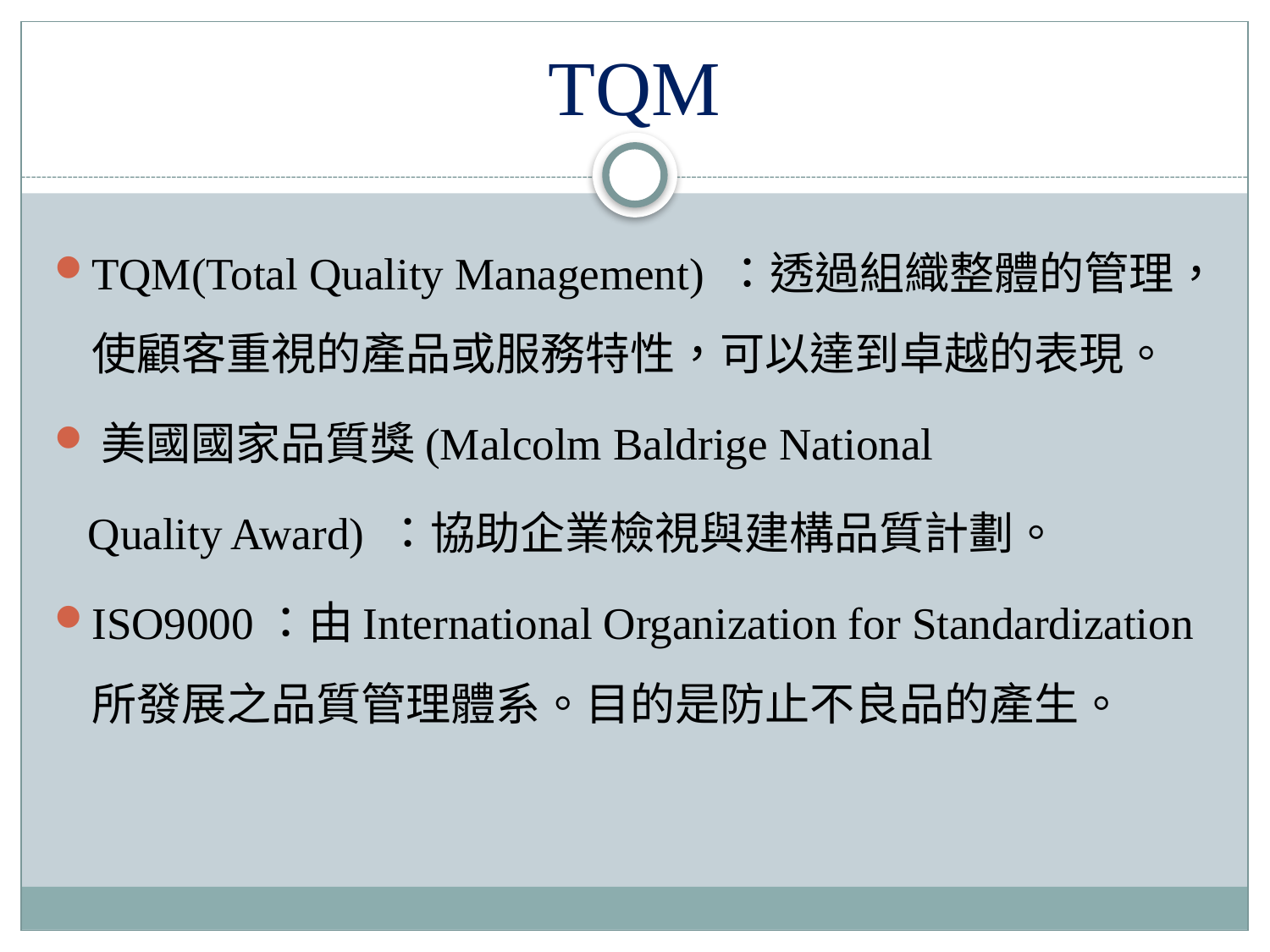

# TQM
TQM(Total Quality Management) ：透過組織整體的管理，使顧客重視的產品或服務特性，可以達到卓越的表現。
美國國家品質獎(Malcolm Baldrige National
   Quality Award) ：協助企業檢視與建構品質計劃。
ISO9000：由International Organization for Standardization所發展之品質管理體系。目的是防止不良品的產生。